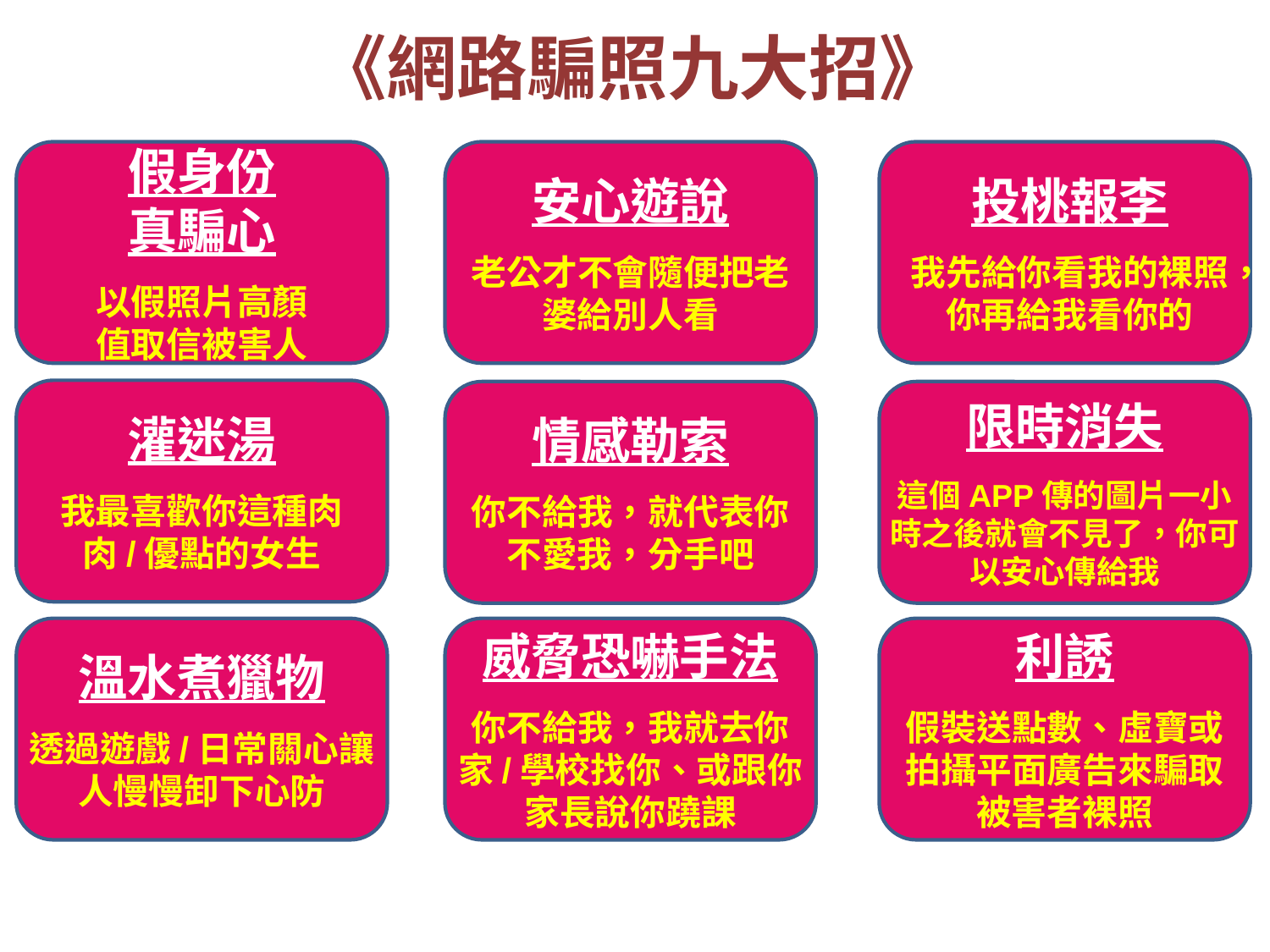

《網路騙照九大招》
投桃報李
我先給你看我的裸照，你再給我看你的
假身份
真騙心
以假照片高顏
值取信被害人
安心遊說
老公才不會隨便把老婆給別人看
灌迷湯
我最喜歡你這種肉肉/優點的女生
情感勒索
你不給我，就代表你不愛我，分手吧
限時消失
這個APP傳的圖片一小時之後就會不見了，你可以安心傳給我
威脅恐嚇手法
你不給我，我就去你家/學校找你、或跟你家長說你蹺課
溫水煮獵物
透過遊戲/日常關心讓人慢慢卸下心防
利誘
假裝送點數、虛寶或拍攝平面廣告來騙取被害者裸照